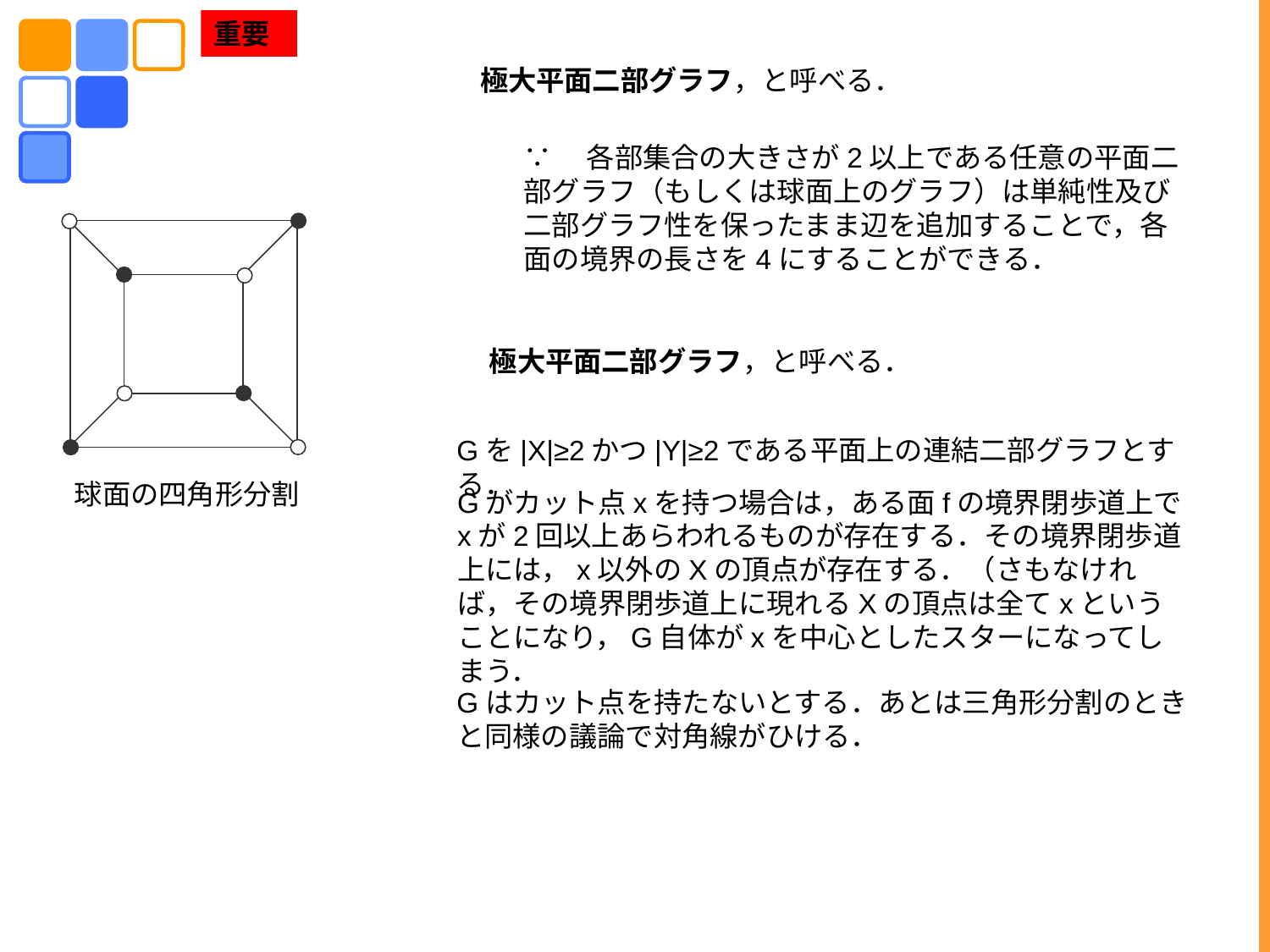

重要
極大平面二部グラフ，と呼べる．
∵　各部集合の大きさが2以上である任意の平面二部グラフ（もしくは球面上のグラフ）は単純性及び二部グラフ性を保ったまま辺を追加することで，各面の境界の長さを4にすることができる．

極大平面二部グラフ，と呼べる．
Gを|X|≥2かつ|Y|≥2である平面上の連結二部グラフとする．
球面の四角形分割
Gがカット点xを持つ場合は，ある面fの境界閉歩道上でxが2回以上あらわれるものが存在する．その境界閉歩道上には，x以外のXの頂点が存在する．（さもなければ，その境界閉歩道上に現れるXの頂点は全てxということになり，G自体がxを中心としたスターになってしまう．
Gはカット点を持たないとする．あとは三角形分割のときと同様の議論で対角線がひける．